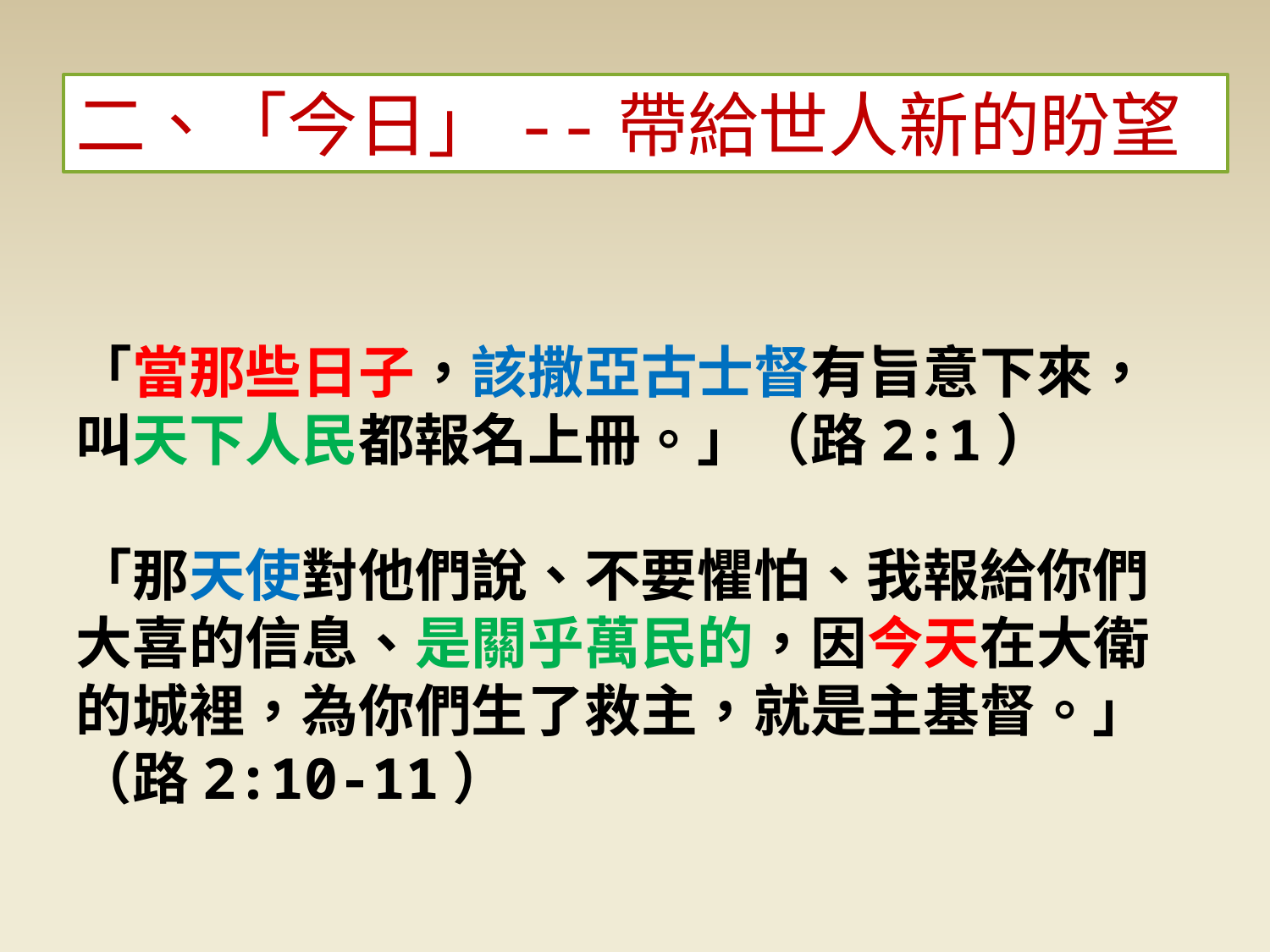

二、「今日」--帶給世人新的盼望
「當那些日子，該撒亞古士督有旨意下來，叫天下人民都報名上冊。」（路2:1）

「那天使對他們說、不要懼怕、我報給你們大喜的信息、是關乎萬民的，因今天在大衛的城裡，為你們生了救主，就是主基督。」（路2:10-11）